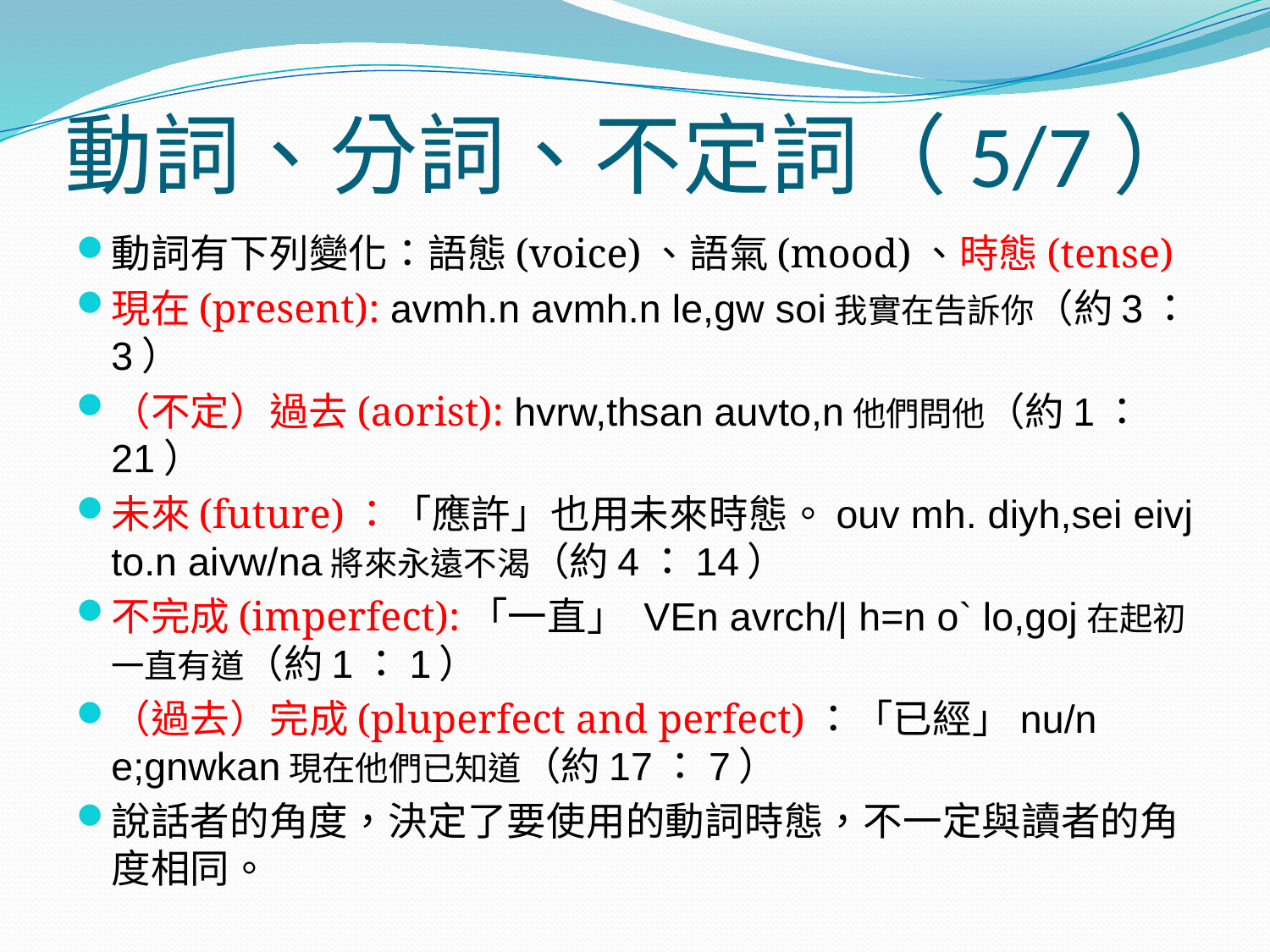

# 動詞、分詞、不定詞（5/7）
動詞有下列變化：語態(voice)、語氣(mood)、時態(tense)
現在(present): avmh.n avmh.n le,gw soi我實在告訴你（約3：3）
（不定）過去(aorist): hvrw,thsan auvto,n他們問他（約1：21）
未來(future)：「應許」也用未來時態。ouv mh. diyh,sei eivj to.n aivw/na將來永遠不渴（約4：14）
不完成(imperfect):「一直」 VEn avrch/| h=n o` lo,goj在起初一直有道（約1：1）
（過去）完成(pluperfect and perfect)：「已經」nu/n e;gnwkan現在他們已知道（約17：7）
說話者的角度，決定了要使用的動詞時態，不一定與讀者的角度相同。